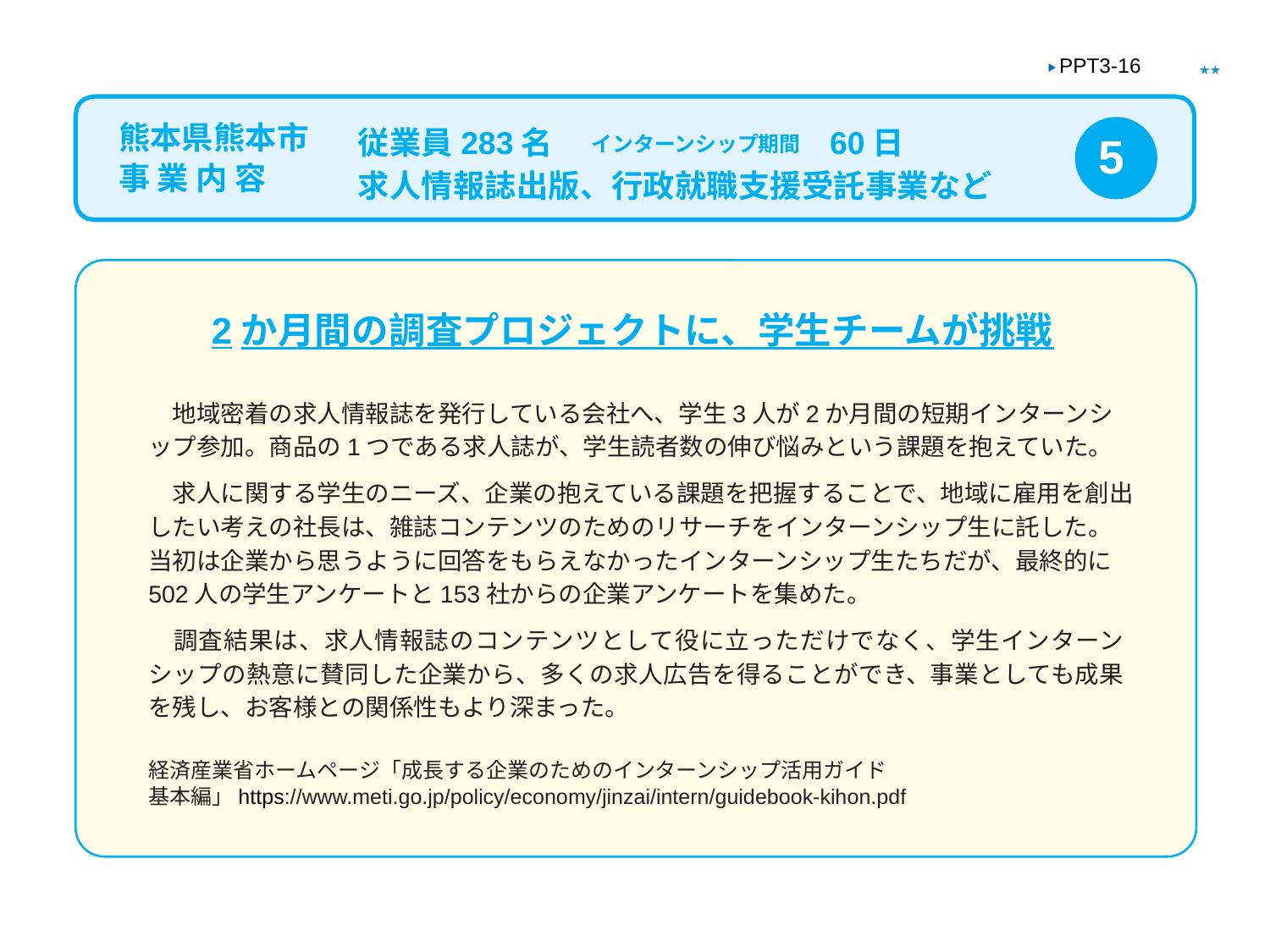

★★
▶ PPT3-16

熊本県熊本市事 業 内 容
従業員283名　 インターンシップ期間　60日
求人情報誌出版、行政就職支援受託事業など

5

2か月間の調査プロジェクトに、学生チームが挑戦
　地域密着の求人情報誌を発行している会社へ、学生3人が2か月間の短期インターンシップ参加。商品の1つである求人誌が、学生読者数の伸び悩みという課題を抱えていた。
　求人に関する学生のニーズ、企業の抱えている課題を把握することで、地域に雇用を創出したい考えの社長は、雑誌コンテンツのためのリサーチをインターンシップ生に託した。当初は企業から思うように回答をもらえなかったインターンシップ生たちだが、最終的に502人の学生アンケートと153社からの企業アンケートを集めた。
　調査結果は、求人情報誌のコンテンツとして役に立っただけでなく、学生インターンシップの熱意に賛同した企業から、多くの求人広告を得ることができ、事業としても成果を残し、お客様との関係性もより深まった。

経済産業省ホームページ「成長する企業のためのインターンシップ活用ガイド　基本編」https://www.meti.go.jp/policy/economy/jinzai/intern/guidebook-kihon.pdf